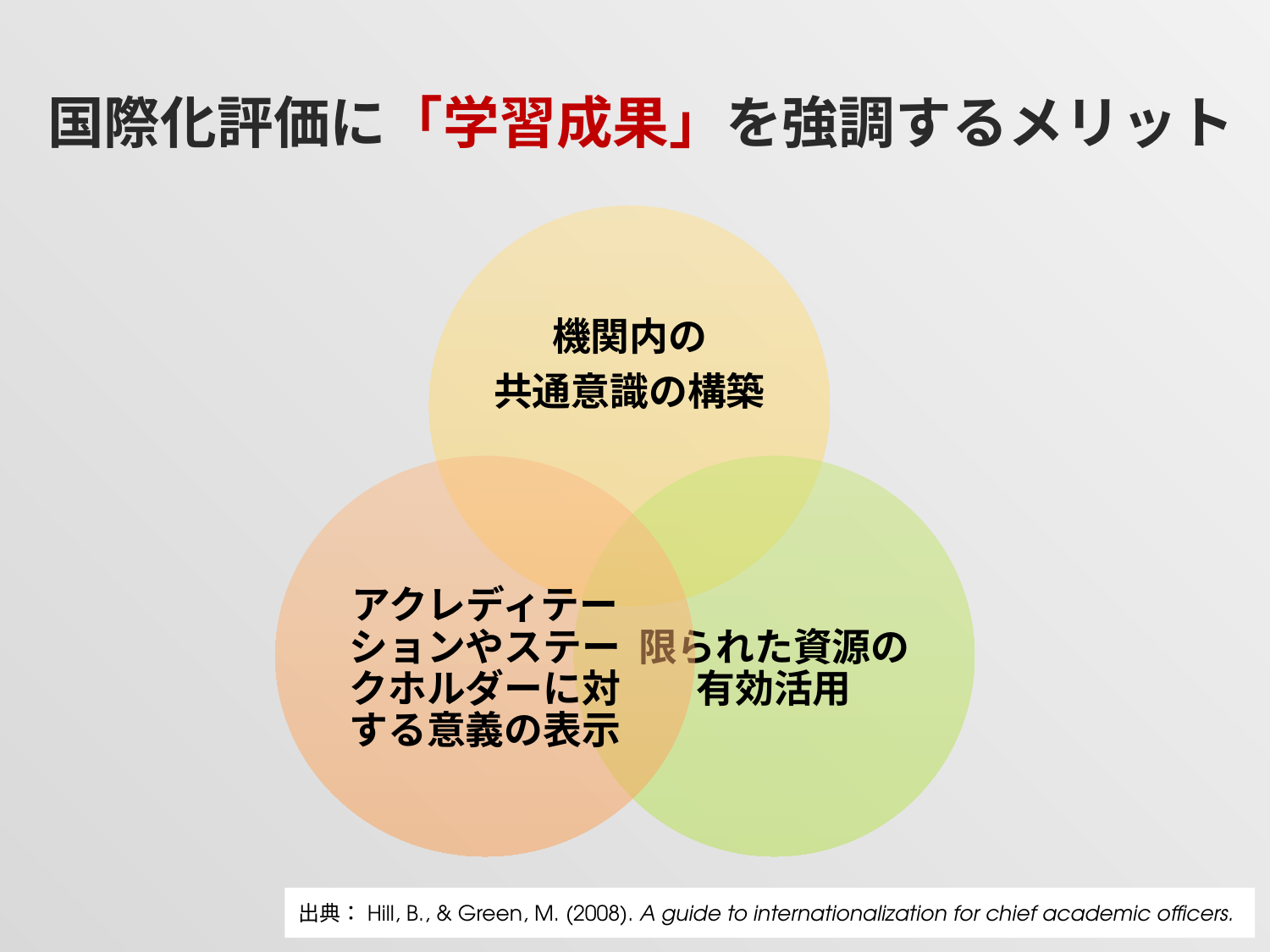

# 国際化評価に「学習成果」を強調するメリット
機関内の
共通意識の構築
限られた資源の有効活用
アクレディテーションやステークホルダーに対する意義の表示

出典：Hill, B., & Green, M. (2008). A guide to internationalization for chief academic officers.

11